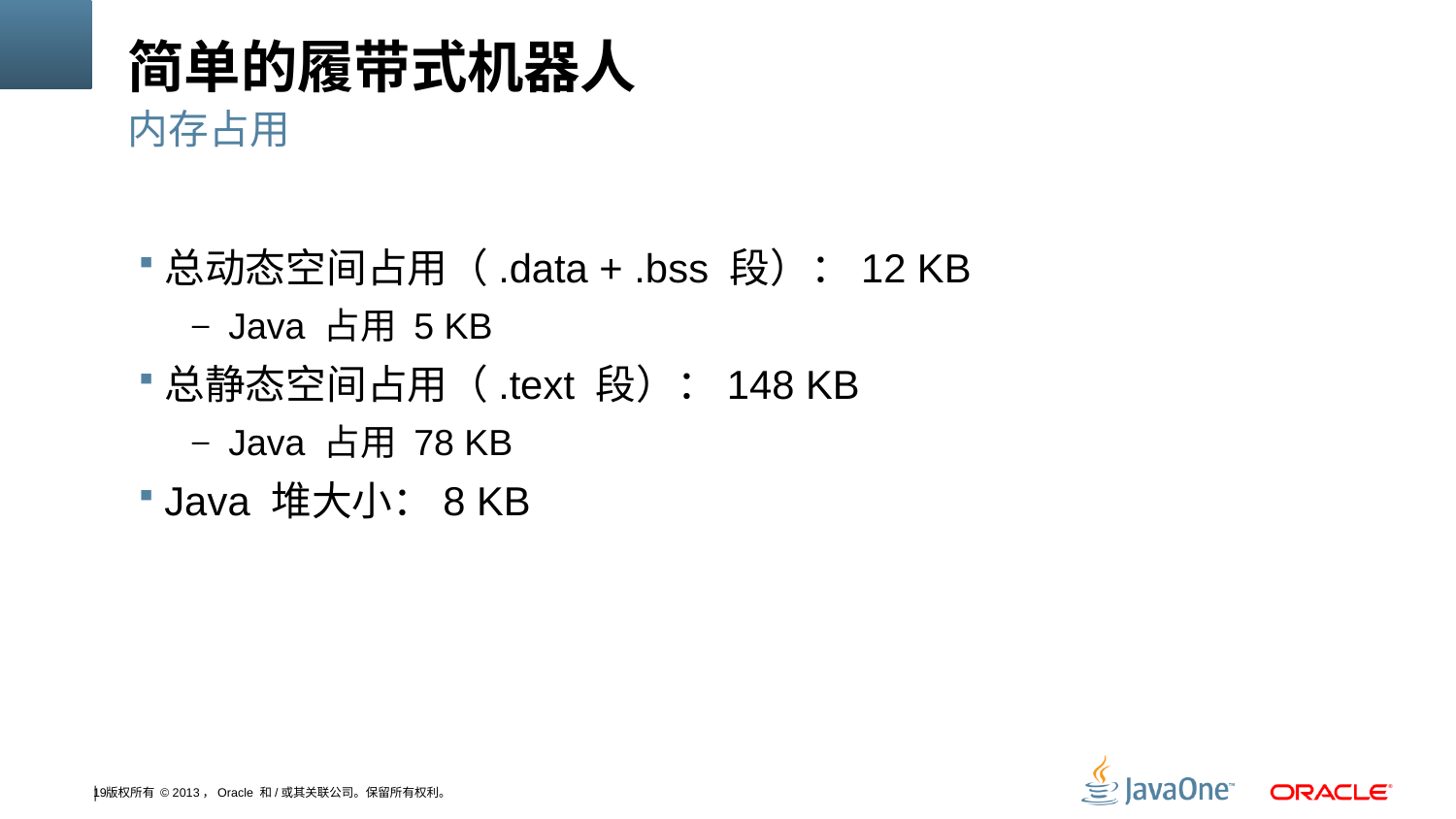

# 简单的履带式机器人
内存占用
总动态空间占用（.data + .bss 段）：12 KB
Java 占用 5 KB
总静态空间占用（.text 段）：148 KB
Java 占用 78 KB
Java 堆大小：8 KB